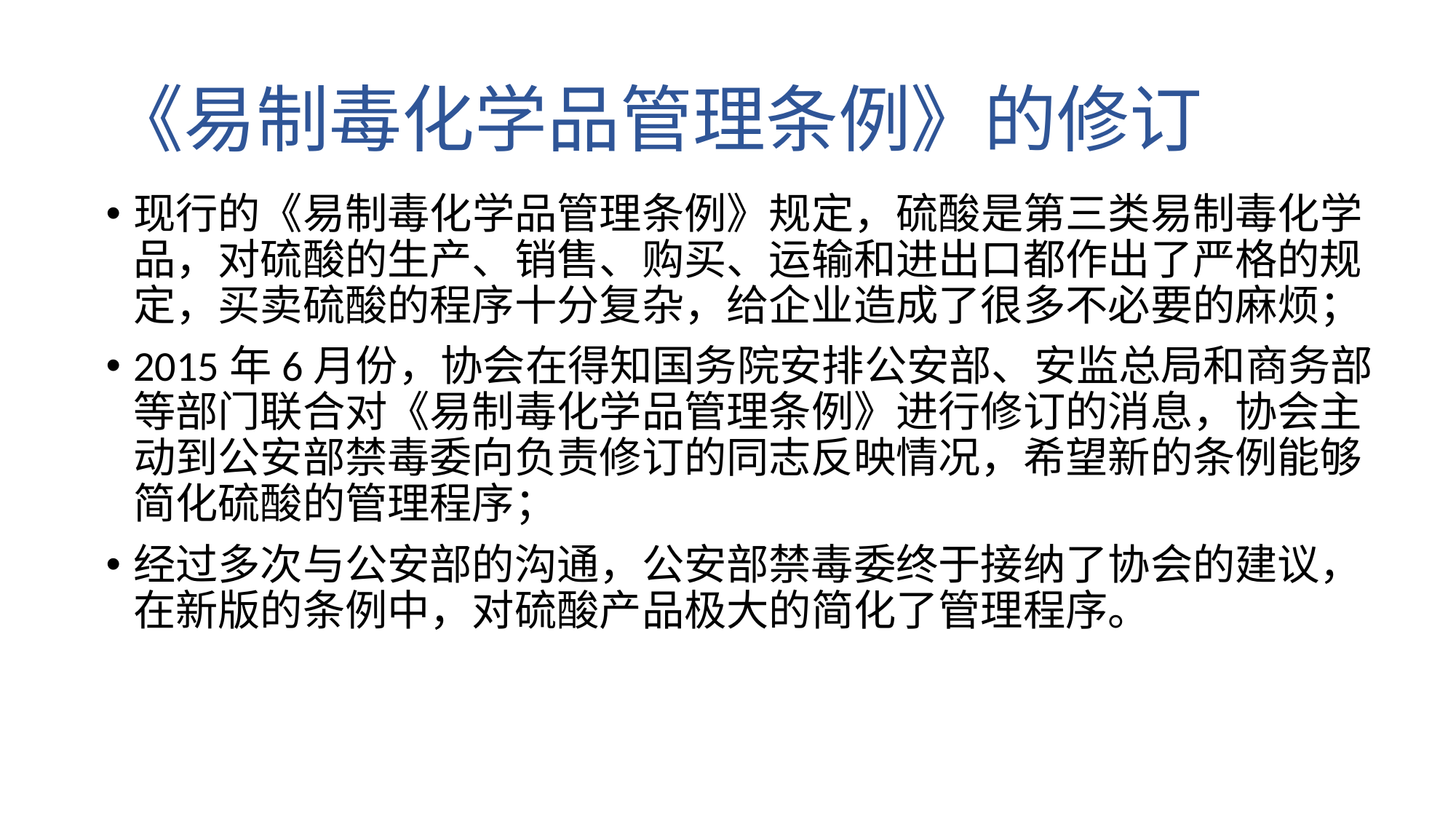

# 《易制毒化学品管理条例》的修订
现行的《易制毒化学品管理条例》规定，硫酸是第三类易制毒化学品，对硫酸的生产、销售、购买、运输和进出口都作出了严格的规定，买卖硫酸的程序十分复杂，给企业造成了很多不必要的麻烦；
2015年6月份，协会在得知国务院安排公安部、安监总局和商务部等部门联合对《易制毒化学品管理条例》进行修订的消息，协会主动到公安部禁毒委向负责修订的同志反映情况，希望新的条例能够简化硫酸的管理程序；
经过多次与公安部的沟通，公安部禁毒委终于接纳了协会的建议，在新版的条例中，对硫酸产品极大的简化了管理程序。